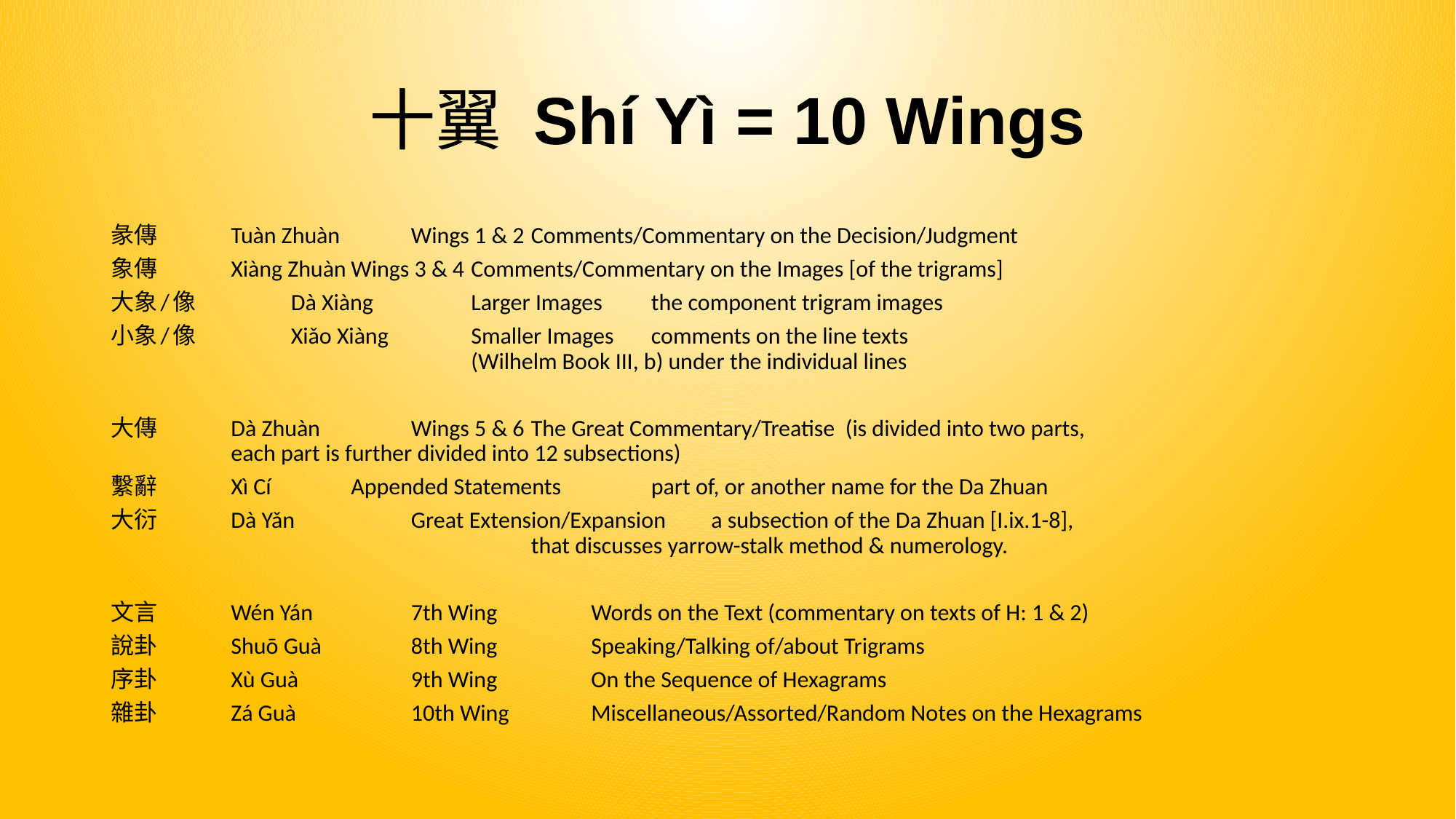

# 十翼 Shí Yì = 10 Wings
彖傳		Tuàn Zhuàn		Wings 1 & 2	Comments/Commentary on the Decision/Judgment
象傳		Xiàng Zhuàn	Wings 3 & 4	Comments/Commentary on the Images [of the trigrams]
大象/像		Dà Xiàng		Larger Images	the component trigram images
小象/像		Xiǎo Xiàng 		Smaller Images	comments on the line texts
						(Wilhelm Book III, b) under the individual lines

大傳		Dà Zhuàn 		Wings 5 & 6	The Great Commentary/Treatise  (is divided into two parts, 						each part is further divided into 12 subsections)
繫辭		Xì Cí	 	Appended Statements		part of, or another name for the Da Zhuan
大衍		Dà Yǎn	 	Great Extension/Expansion	a subsection of the Da Zhuan [I.ix.1-8],
							that discusses yarrow-stalk method & numerology.

文言		Wén Yán		7th Wing		Words on the Text (commentary on texts of H: 1 & 2)
說卦		Shuō Guà		8th Wing		Speaking/Talking of/about Trigrams
序卦		Xù Guà		9th Wing		On the Sequence of Hexagrams
雜卦		Zá Guà		10th Wing		Miscellaneous/Assorted/Random Notes on the Hexagrams